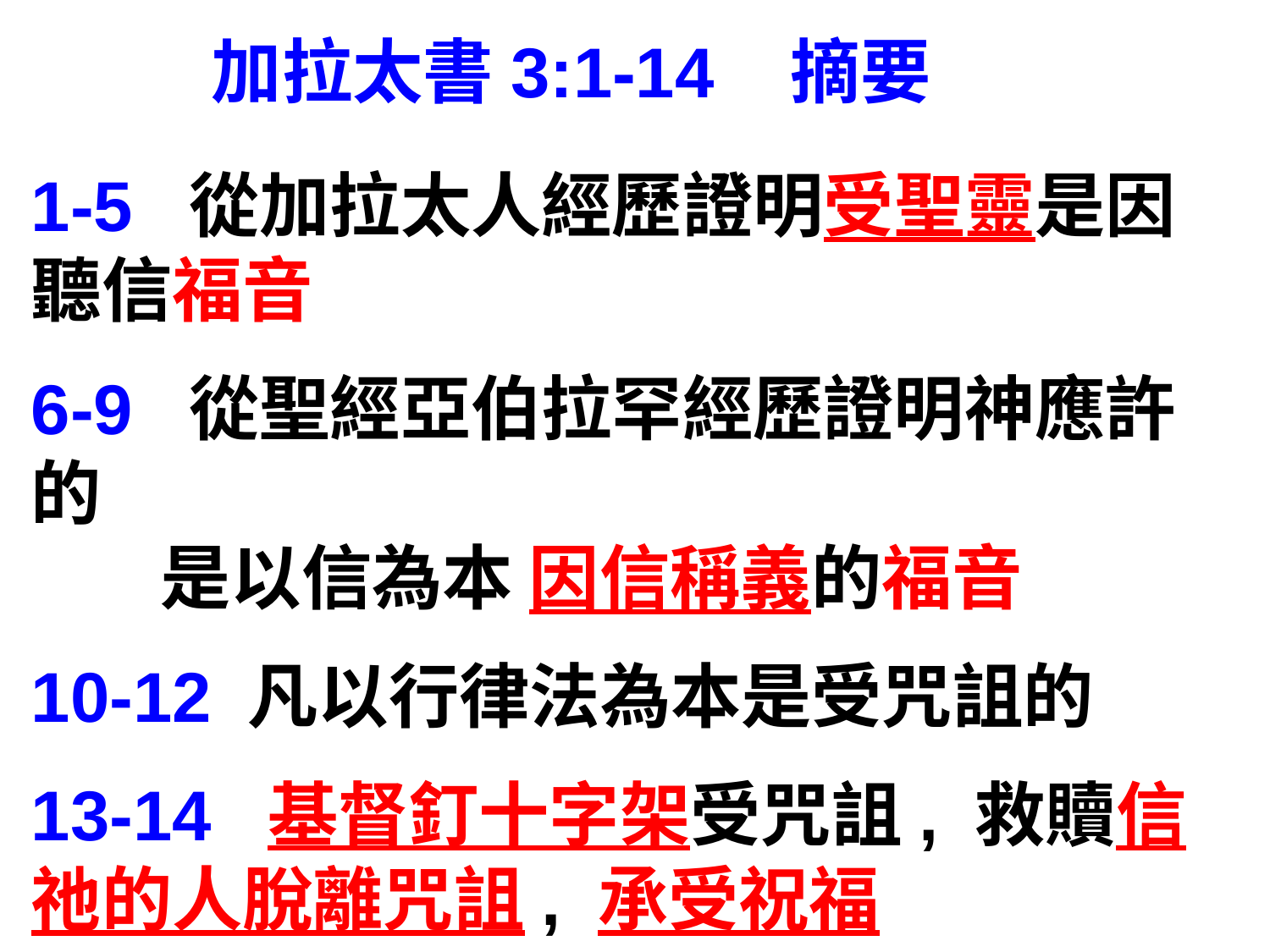

加拉太書3:1-14   摘要
1-5  從加拉太人經歷證明受聖靈是因聽信福音

6-9  從聖經亞伯拉罕經歷證明神應許的
       是以信為本 因信稱義的福音

10-12 凡以行律法為本是受咒詛的

13-14  基督釘十字架受咒詛, 救贖信祂的人脫離咒詛, 承受祝福